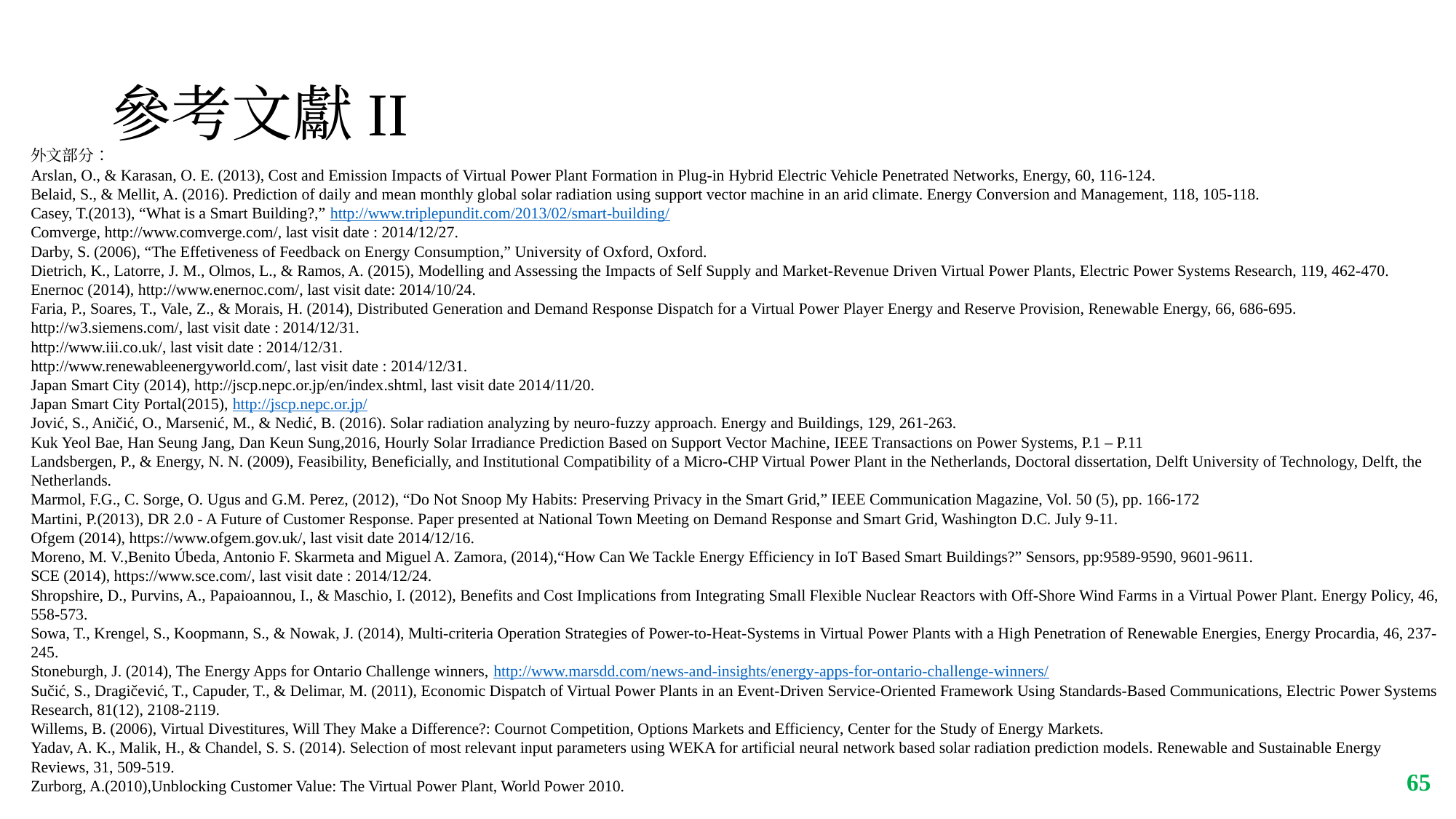

# 參考文獻II
外文部分：
Arslan, O., & Karasan, O. E. (2013), Cost and Emission Impacts of Virtual Power Plant Formation in Plug-in Hybrid Electric Vehicle Penetrated Networks, Energy, 60, 116-124.
Belaid, S., & Mellit, A. (2016). Prediction of daily and mean monthly global solar radiation using support vector machine in an arid climate. Energy Conversion and Management, 118, 105-118.
Casey, T.(2013), “What is a Smart Building?,” http://www.triplepundit.com/2013/02/smart-building/
Comverge, http://www.comverge.com/, last visit date : 2014/12/27.
Darby, S. (2006), “The Effetiveness of Feedback on Energy Consumption,” University of Oxford, Oxford.
Dietrich, K., Latorre, J. M., Olmos, L., & Ramos, A. (2015), Modelling and Assessing the Impacts of Self Supply and Market-Revenue Driven Virtual Power Plants, Electric Power Systems Research, 119, 462-470.
Enernoc (2014), http://www.enernoc.com/, last visit date: 2014/10/24.
Faria, P., Soares, T., Vale, Z., & Morais, H. (2014), Distributed Generation and Demand Response Dispatch for a Virtual Power Player Energy and Reserve Provision, Renewable Energy, 66, 686-695.
http://w3.siemens.com/, last visit date : 2014/12/31.
http://www.iii.co.uk/, last visit date : 2014/12/31.
http://www.renewableenergyworld.com/, last visit date : 2014/12/31.
Japan Smart City (2014), http://jscp.nepc.or.jp/en/index.shtml, last visit date 2014/11/20.
Japan Smart City Portal(2015), http://jscp.nepc.or.jp/
Jović, S., Aničić, O., Marsenić, M., & Nedić, B. (2016). Solar radiation analyzing by neuro-fuzzy approach. Energy and Buildings, 129, 261-263.
Kuk Yeol Bae, Han Seung Jang, Dan Keun Sung,2016, Hourly Solar Irradiance Prediction Based on Support Vector Machine, IEEE Transactions on Power Systems, P.1 – P.11
Landsbergen, P., & Energy, N. N. (2009), Feasibility, Beneficially, and Institutional Compatibility of a Micro-CHP Virtual Power Plant in the Netherlands, Doctoral dissertation, Delft University of Technology, Delft, the Netherlands.
Marmol, F.G., C. Sorge, O. Ugus and G.M. Perez, (2012), “Do Not Snoop My Habits: Preserving Privacy in the Smart Grid,” IEEE Communication Magazine, Vol. 50 (5), pp. 166-172
Martini, P.(2013), DR 2.0 - A Future of Customer Response. Paper presented at National Town Meeting on Demand Response and Smart Grid, Washington D.C. July 9-11.
Ofgem (2014), https://www.ofgem.gov.uk/, last visit date 2014/12/16.
Moreno, M. V.,Benito Úbeda, Antonio F. Skarmeta and Miguel A. Zamora, (2014),“How Can We Tackle Energy Efficiency in IoT Based Smart Buildings?” Sensors, pp:9589-9590, 9601-9611.
SCE (2014), https://www.sce.com/, last visit date : 2014/12/24.
Shropshire, D., Purvins, A., Papaioannou, I., & Maschio, I. (2012), Benefits and Cost Implications from Integrating Small Flexible Nuclear Reactors with Off-Shore Wind Farms in a Virtual Power Plant. Energy Policy, 46, 558-573.
Sowa, T., Krengel, S., Koopmann, S., & Nowak, J. (2014), Multi-criteria Operation Strategies of Power-to-Heat-Systems in Virtual Power Plants with a High Penetration of Renewable Energies, Energy Procardia, 46, 237-245.
Stoneburgh, J. (2014), The Energy Apps for Ontario Challenge winners, http://www.marsdd.com/news-and-insights/energy-apps-for-ontario-challenge-winners/
Sučić, S., Dragičević, T., Capuder, T., & Delimar, M. (2011), Economic Dispatch of Virtual Power Plants in an Event-Driven Service-Oriented Framework Using Standards-Based Communications, Electric Power Systems Research, 81(12), 2108-2119.
Willems, B. (2006), Virtual Divestitures, Will They Make a Difference?: Cournot Competition, Options Markets and Efficiency, Center for the Study of Energy Markets.
Yadav, A. K., Malik, H., & Chandel, S. S. (2014). Selection of most relevant input parameters using WEKA for artificial neural network based solar radiation prediction models. Renewable and Sustainable Energy Reviews, 31, 509-519.
Zurborg, A.(2010),Unblocking Customer Value: The Virtual Power Plant, World Power 2010.
65